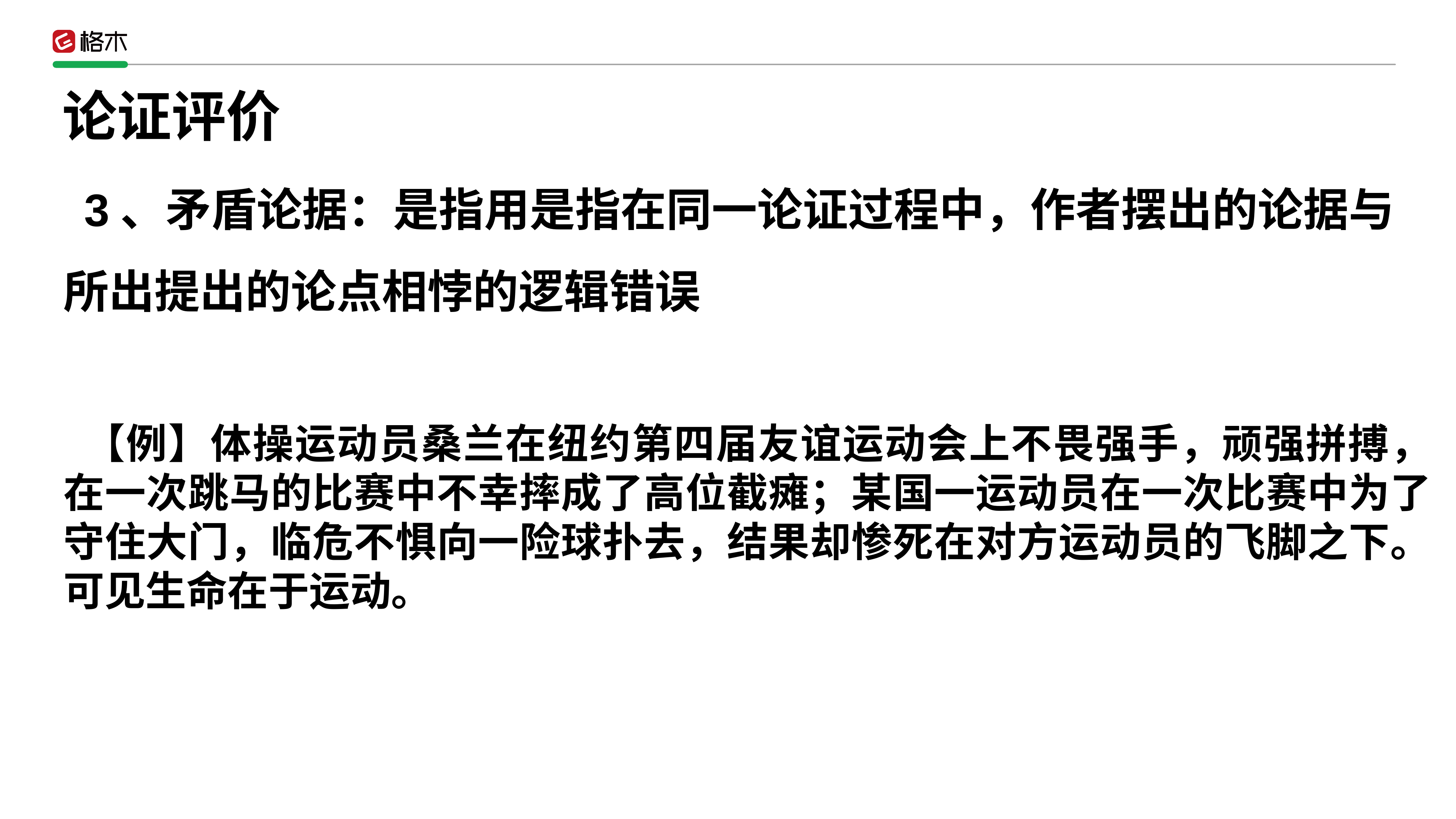

论证评价
3、矛盾论据：是指用是指在同一论证过程中，作者摆出的论据与所出提出的论点相悖的逻辑错误

【例】体操运动员桑兰在纽约第四届友谊运动会上不畏强手，顽强拼搏，在一次跳马的比赛中不幸摔成了高位截瘫；某国一运动员在一次比赛中为了守住大门，临危不惧向一险球扑去，结果却惨死在对方运动员的飞脚之下。可见生命在于运动。